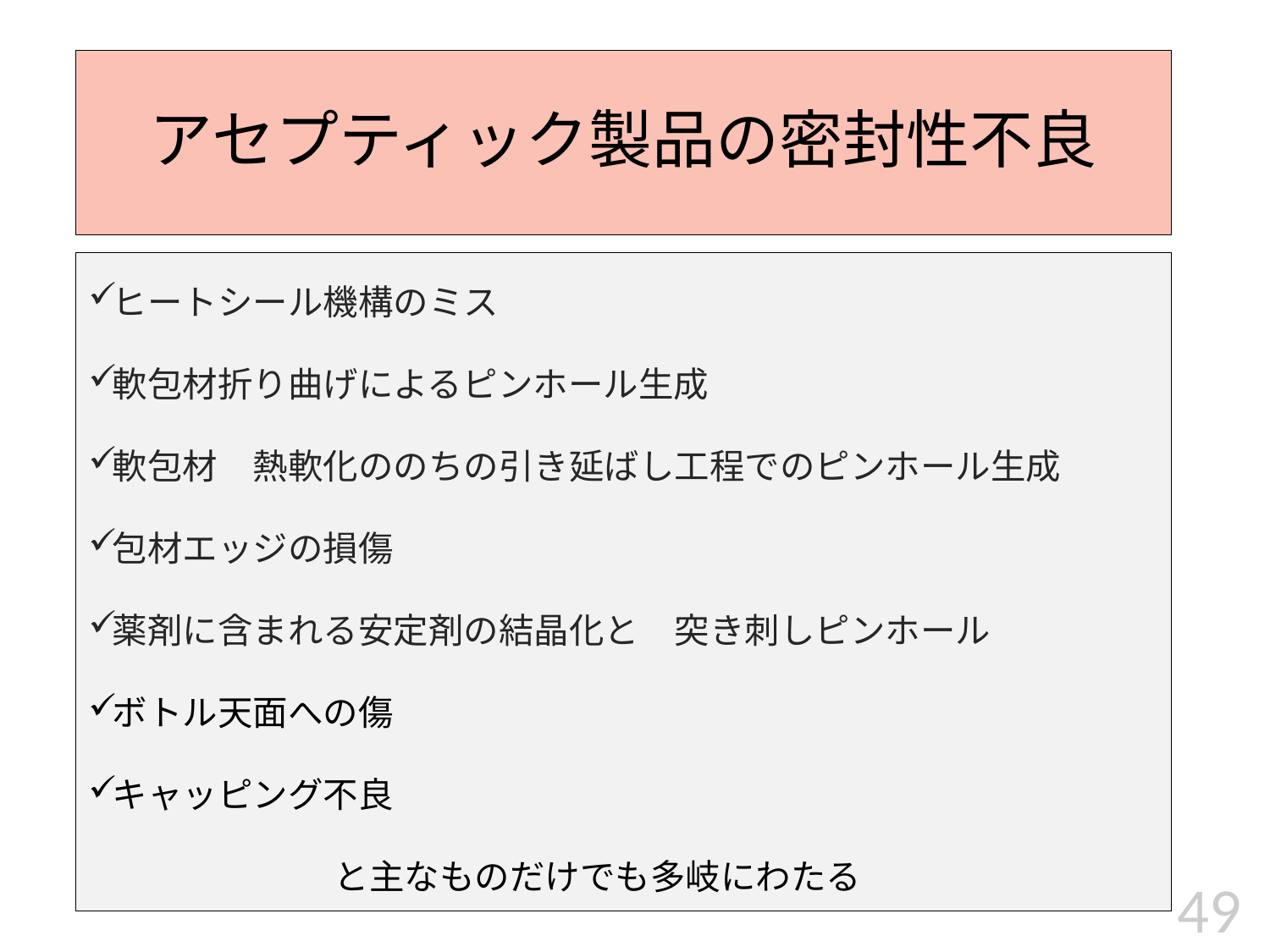

アセプティック製品の密封性不良
ヒートシール機構のミス
軟包材折り曲げによるピンホール生成
軟包材　熱軟化ののちの引き延ばし工程でのピンホール生成
包材エッジの損傷
薬剤に含まれる安定剤の結晶化と　突き刺しピンホール
ボトル天面への傷
キャッピング不良
　　　　　　　と主なものだけでも多岐にわたる

49